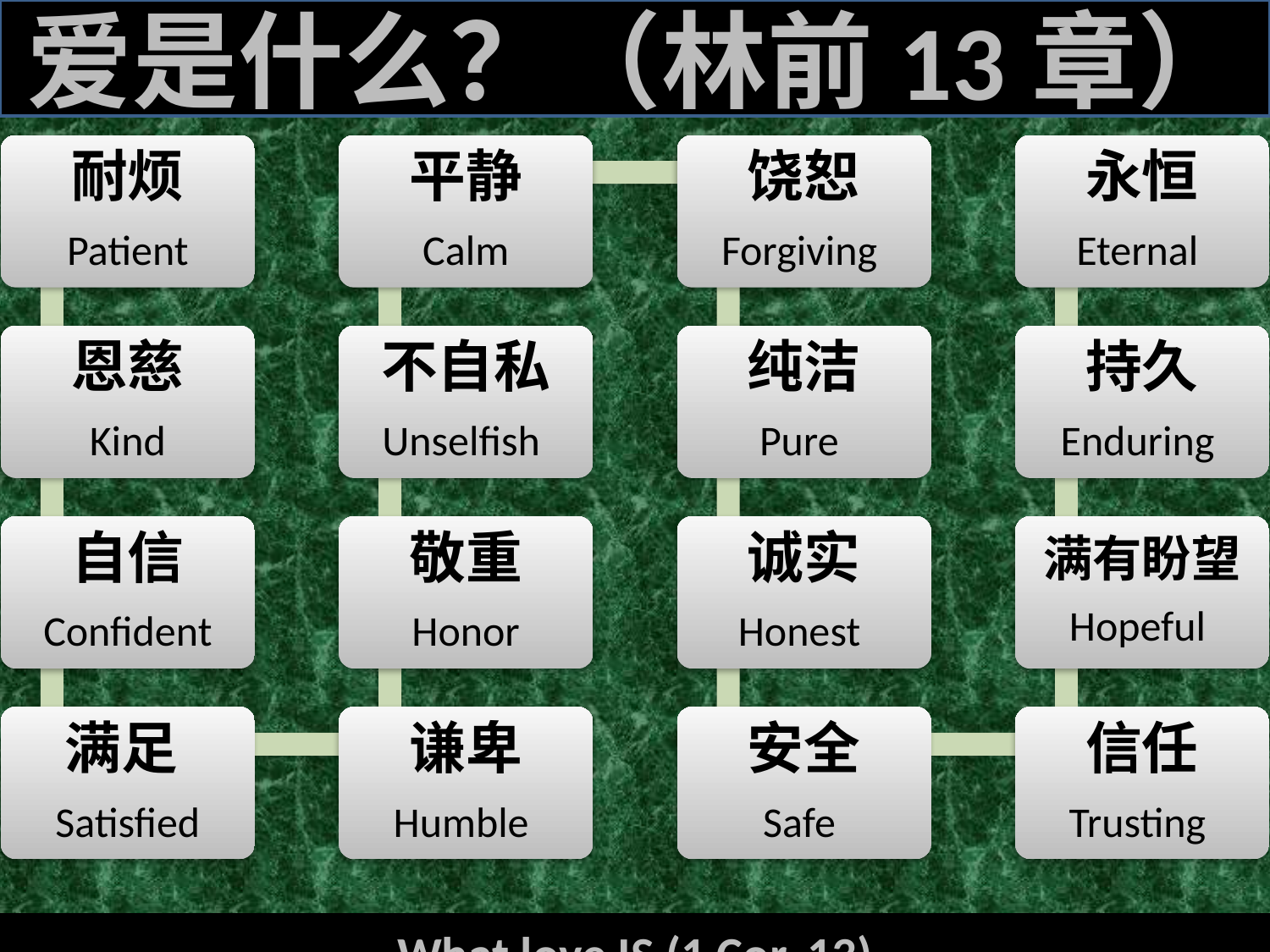

爱是什么？（林前13章）
耐烦
Patient
恩慈
Kind
自信
Confident
满足
Satisfied
谦卑
Humble
敬重
Honor
不自私
Unselfish
平静
Calm
饶恕
Forgiving
纯洁
Pure
诚实
Honest
安全
Safe
信任
Trusting
满有盼望
Hopeful
持久
Enduring
永恒
Eternal
What love IS (1 Cor. 13)